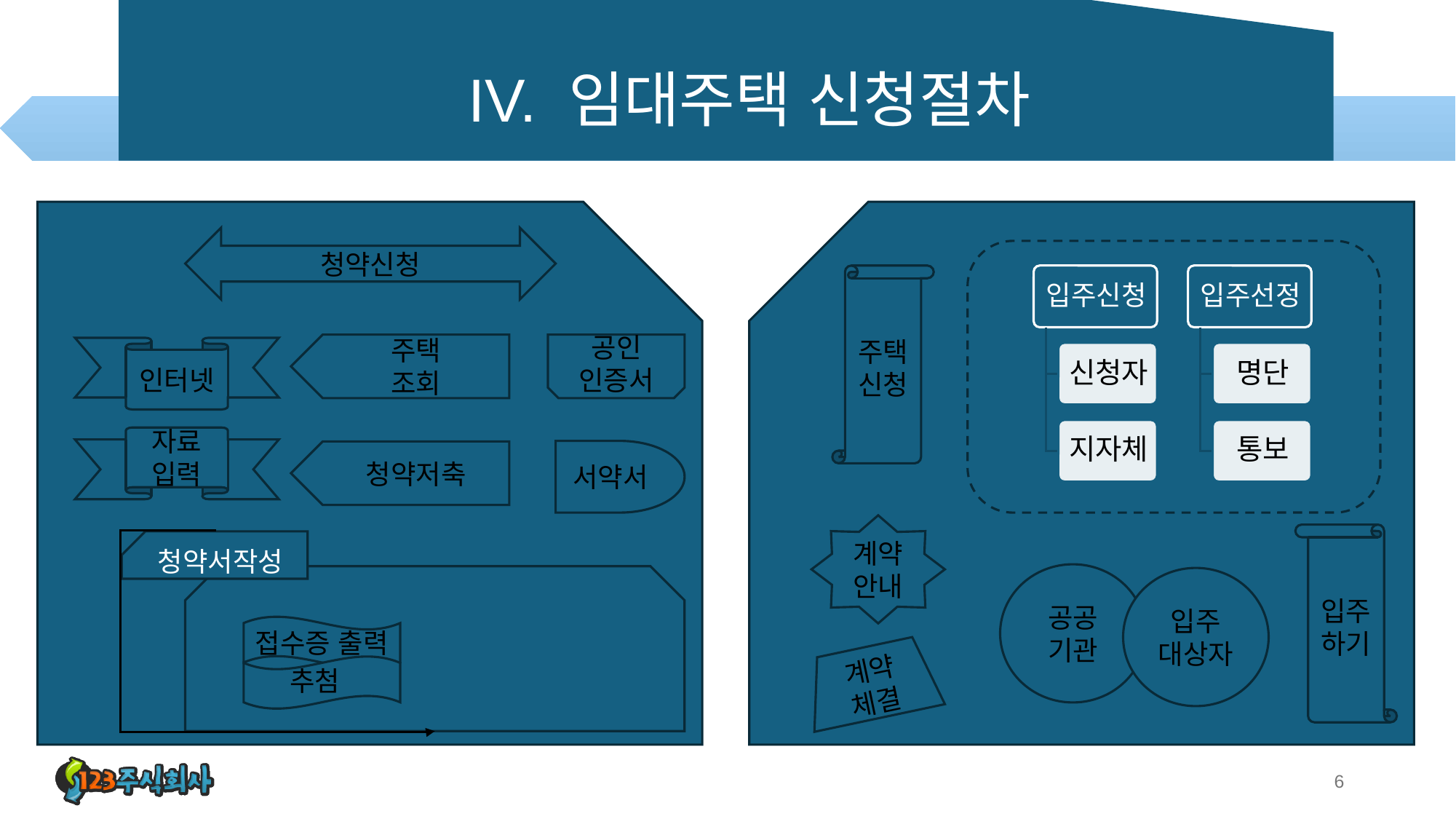

# IV. 임대주택 신청절차
청약신청

공인
인증서

주택
조회
인터넷
자료
입력
서약서
청약저축
청약서작성

접수증 출력

추첨

입주신청
신청자
지자체
입주선정
명단
통보
주택신청
계약
안내
입주하기
공공
기관
입주
대상자
계약
체결
6